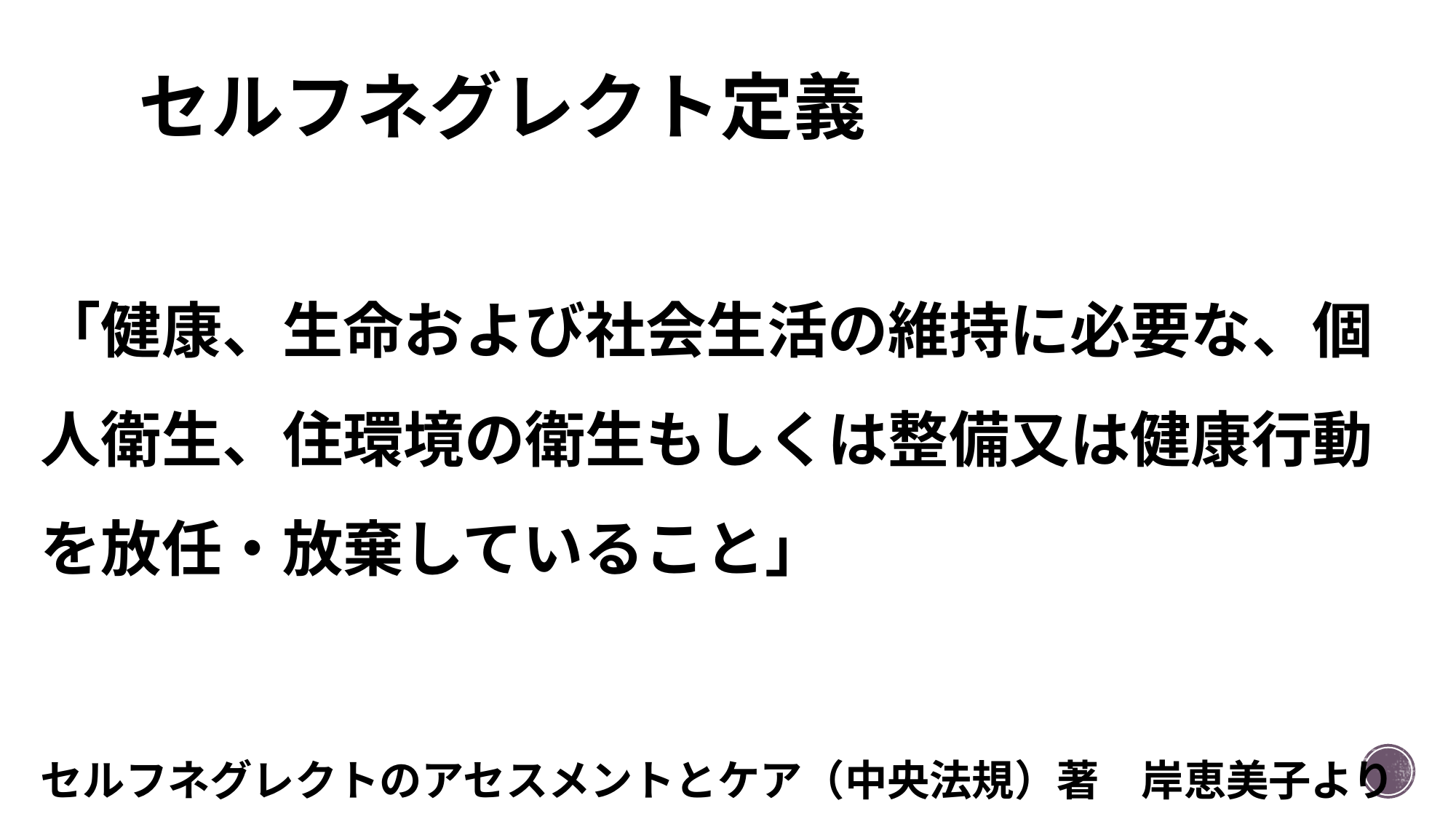

# セルフネグレクト定義
「健康、生命および社会生活の維持に必要な、個人衛生、住環境の衛生もしくは整備又は健康行動を放任・放棄していること」

セルフネグレクトのアセスメントとケア（中央法規）著　岸恵美子より